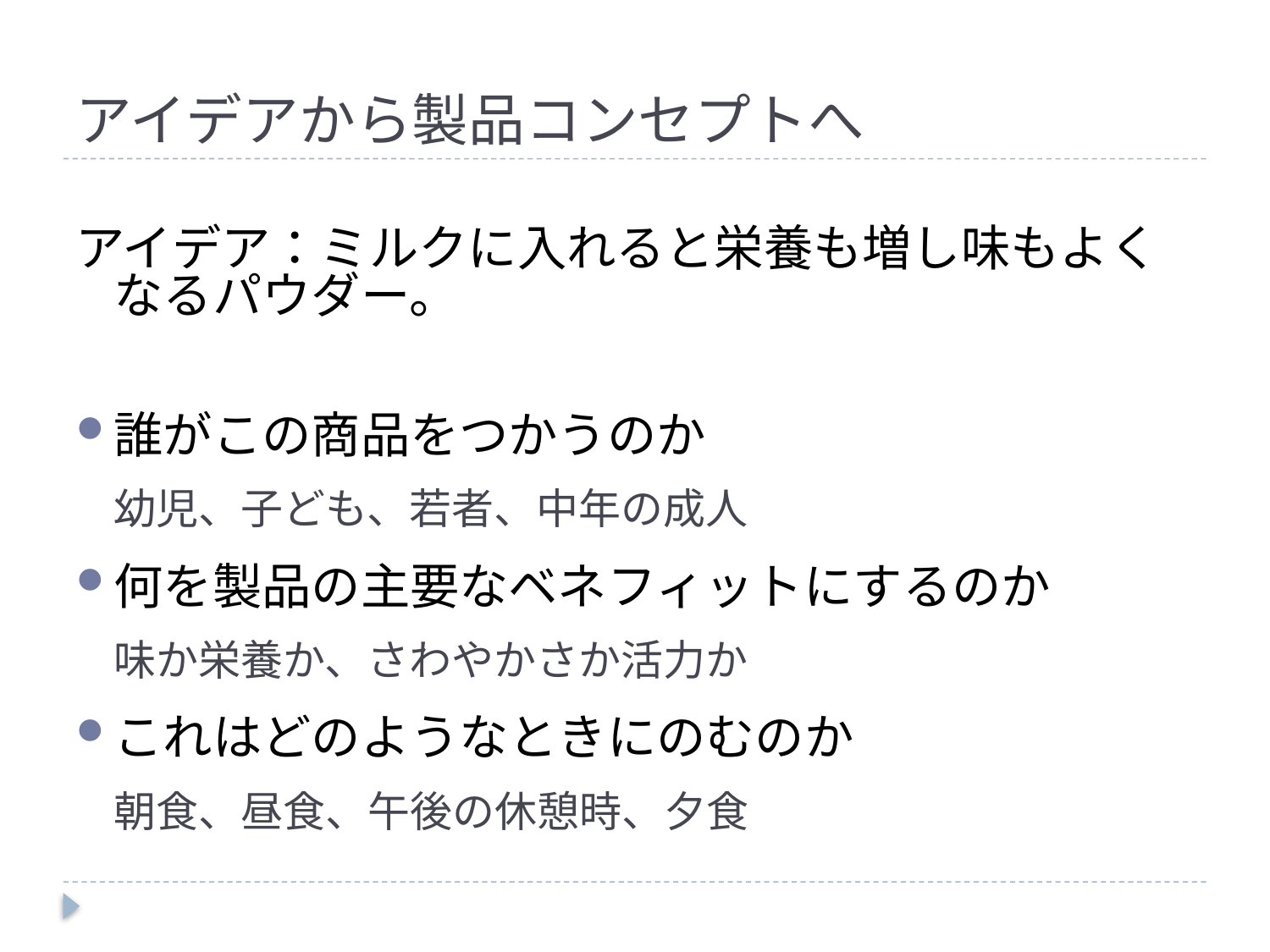

# アイデアから製品コンセプトへ
アイデア：ミルクに入れると栄養も増し味もよくなるパウダー。

誰がこの商品をつかうのか
幼児、子ども、若者、中年の成人
何を製品の主要なベネフィットにするのか
味か栄養か、さわやかさか活力か
これはどのようなときにのむのか
朝食、昼食、午後の休憩時、夕食